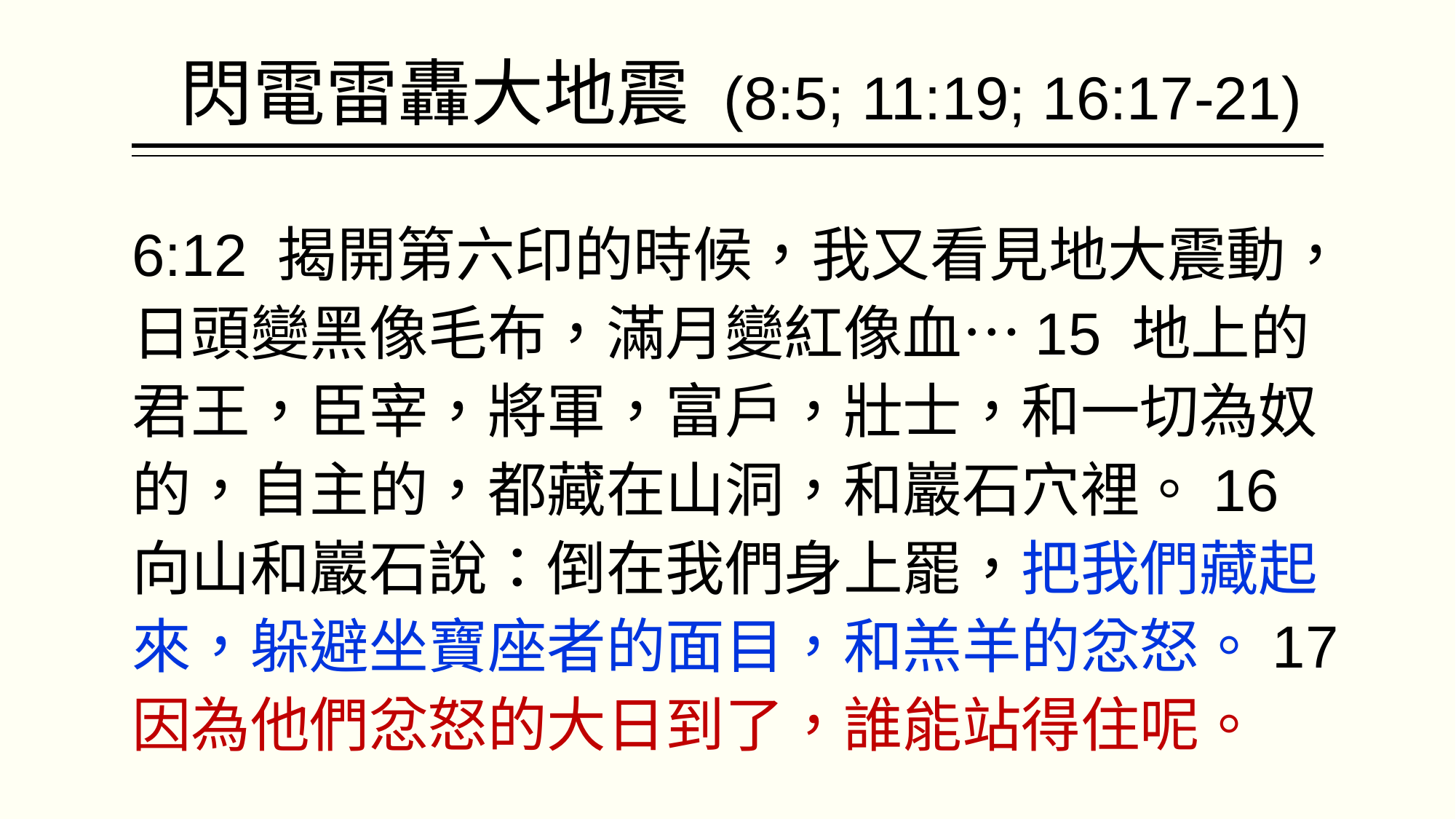

# 閃電雷轟大地震 (8:5; 11:19; 16:17-21)
6:12 揭開第六印的時候，我又看見地大震動，日頭變黑像毛布，滿月變紅像血…15 地上的君王，臣宰，將軍，富戶，壯士，和一切為奴的，自主的，都藏在山洞，和巖石穴裡。16 向山和巖石說：倒在我們身上罷，把我們藏起來，躲避坐寶座者的面目，和羔羊的忿怒。17 因為他們忿怒的大日到了，誰能站得住呢。